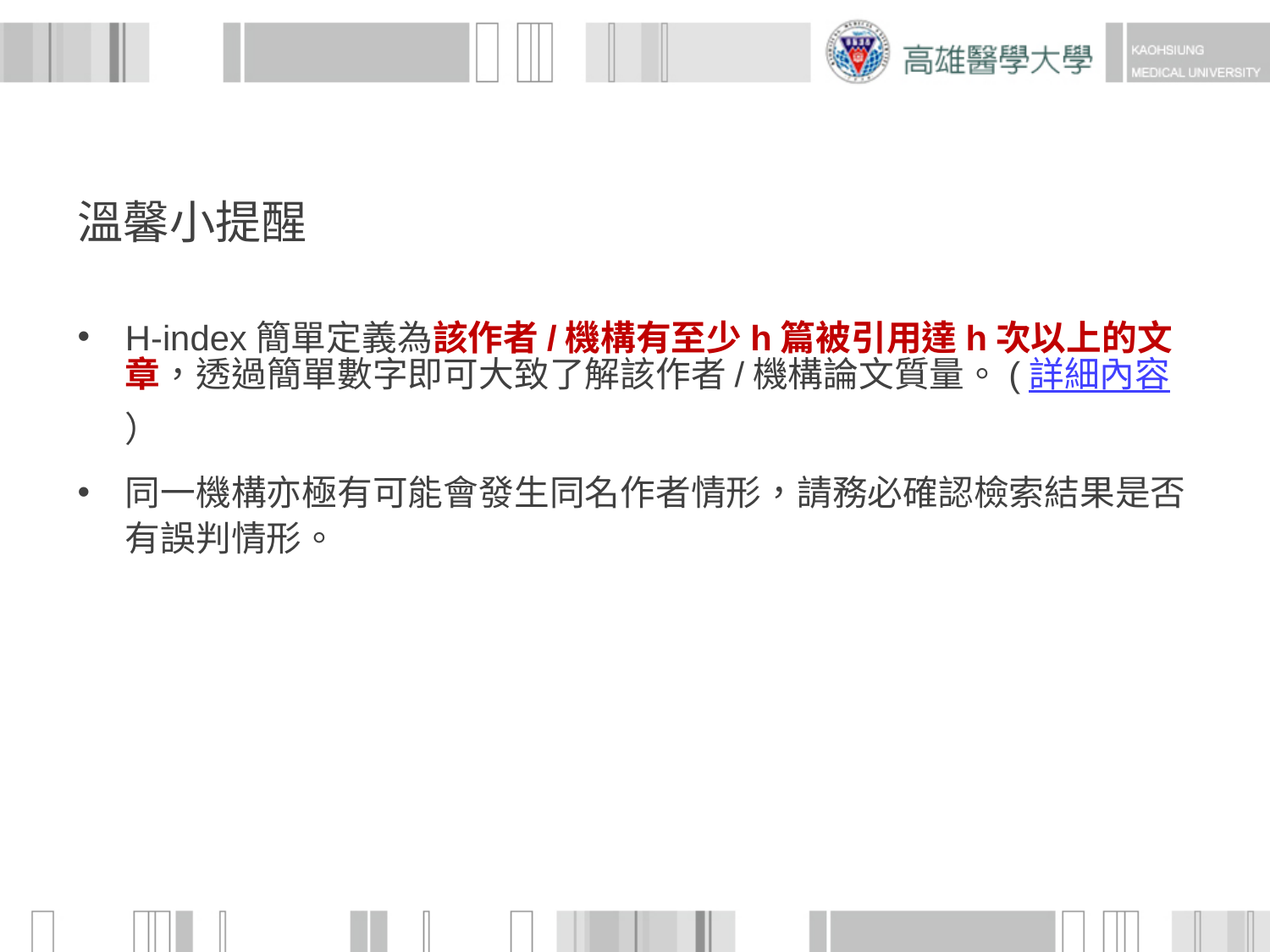

溫馨小提醒

H-index簡單定義為該作者/機構有至少h篇被引用達h次以上的文章，透過簡單數字即可大致了解該作者/機構論文質量。(詳細內容）
同一機構亦極有可能會發生同名作者情形，請務必確認檢索結果是否有誤判情形。